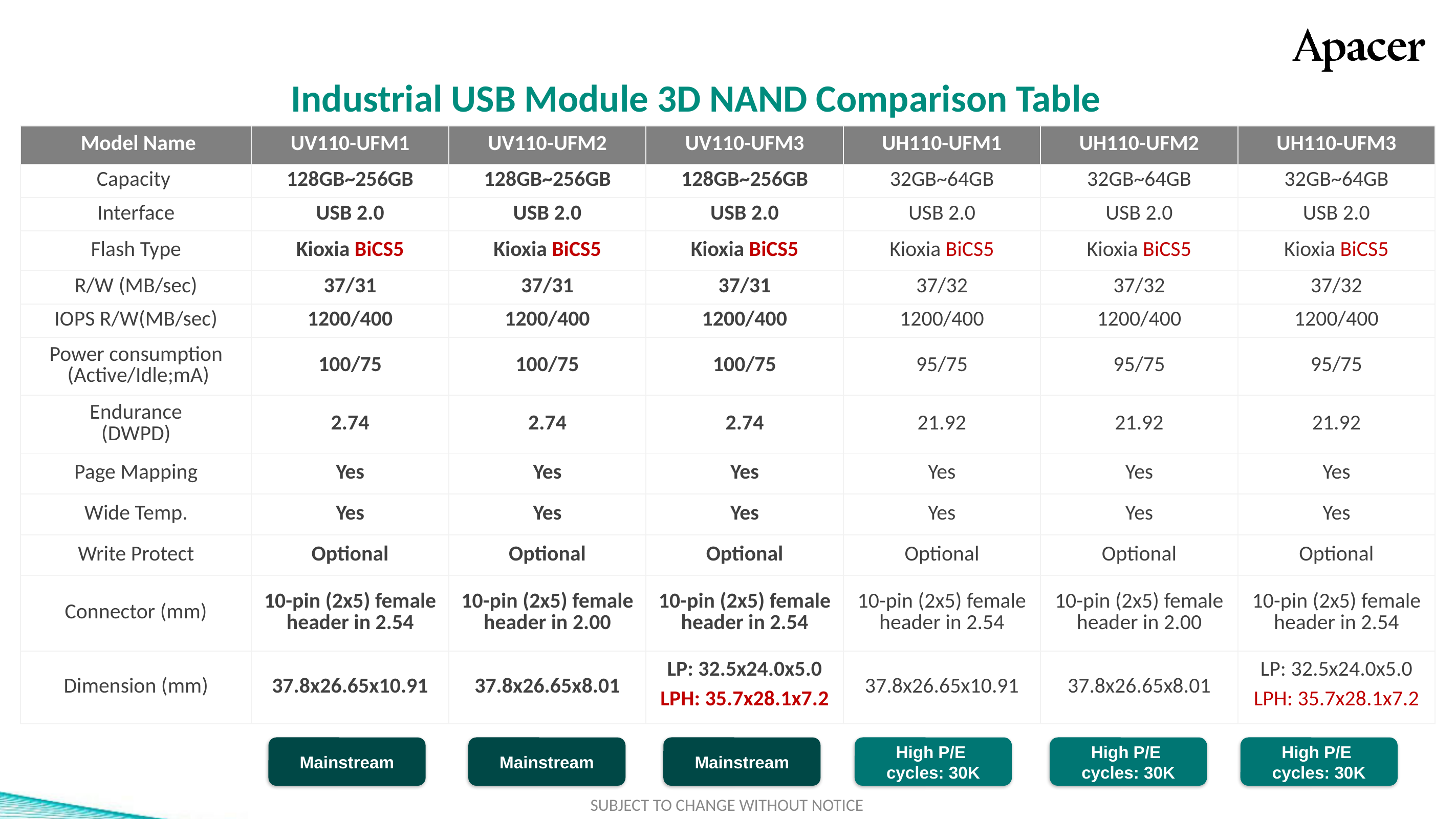

Industrial USB Module 3D NAND Comparison Table
| Model Name | UV110-UFM1 | UV110-UFM2 | UV110-UFM3 | UH110-UFM1 | UH110-UFM2 | UH110-UFM3 |
| --- | --- | --- | --- | --- | --- | --- |
| Capacity | 128GB~256GB | 128GB~256GB | 128GB~256GB | 32GB~64GB | 32GB~64GB | 32GB~64GB |
| Interface | USB 2.0 | USB 2.0 | USB 2.0 | USB 2.0 | USB 2.0 | USB 2.0 |
| Flash Type | Kioxia BiCS5 | Kioxia BiCS5 | Kioxia BiCS5 | Kioxia BiCS5 | Kioxia BiCS5 | Kioxia BiCS5 |
| R/W (MB/sec) | 37/31 | 37/31 | 37/31 | 37/32 | 37/32 | 37/32 |
| IOPS R/W(MB/sec) | 1200/400 | 1200/400 | 1200/400 | 1200/400 | 1200/400 | 1200/400 |
| Power consumption (Active/Idle;mA) | 100/75 | 100/75 | 100/75 | 95/75 | 95/75 | 95/75 |
| Endurance (DWPD) | 2.74 | 2.74 | 2.74 | 21.92 | 21.92 | 21.92 |
| Page Mapping | Yes | Yes | Yes | Yes | Yes | Yes |
| Wide Temp. | Yes | Yes | Yes | Yes | Yes | Yes |
| Write Protect | Optional | Optional | Optional | Optional | Optional | Optional |
| Connector (mm) | 10-pin (2x5) female header in 2.54 | 10-pin (2x5) female header in 2.00 | 10-pin (2x5) female header in 2.54 | 10-pin (2x5) female header in 2.54 | 10-pin (2x5) female header in 2.00 | 10-pin (2x5) female header in 2.54 |
| Dimension (mm) | 37.8x26.65x10.91 | 37.8x26.65x8.01 | LP: 32.5x24.0x5.0 LPH: 35.7x28.1x7.2 | 37.8x26.65x10.91 | 37.8x26.65x8.01 | LP: 32.5x24.0x5.0 LPH: 35.7x28.1x7.2 |
標準色
附屬
配色
3D TLC
2D MLC
SLC-lite
SLC
類工

SLC-liteX

High P/E
cycles: 30K
High P/E
cycles: 30K
High P/E
cycles: 30K
Mainstream
Mainstream
Mainstream